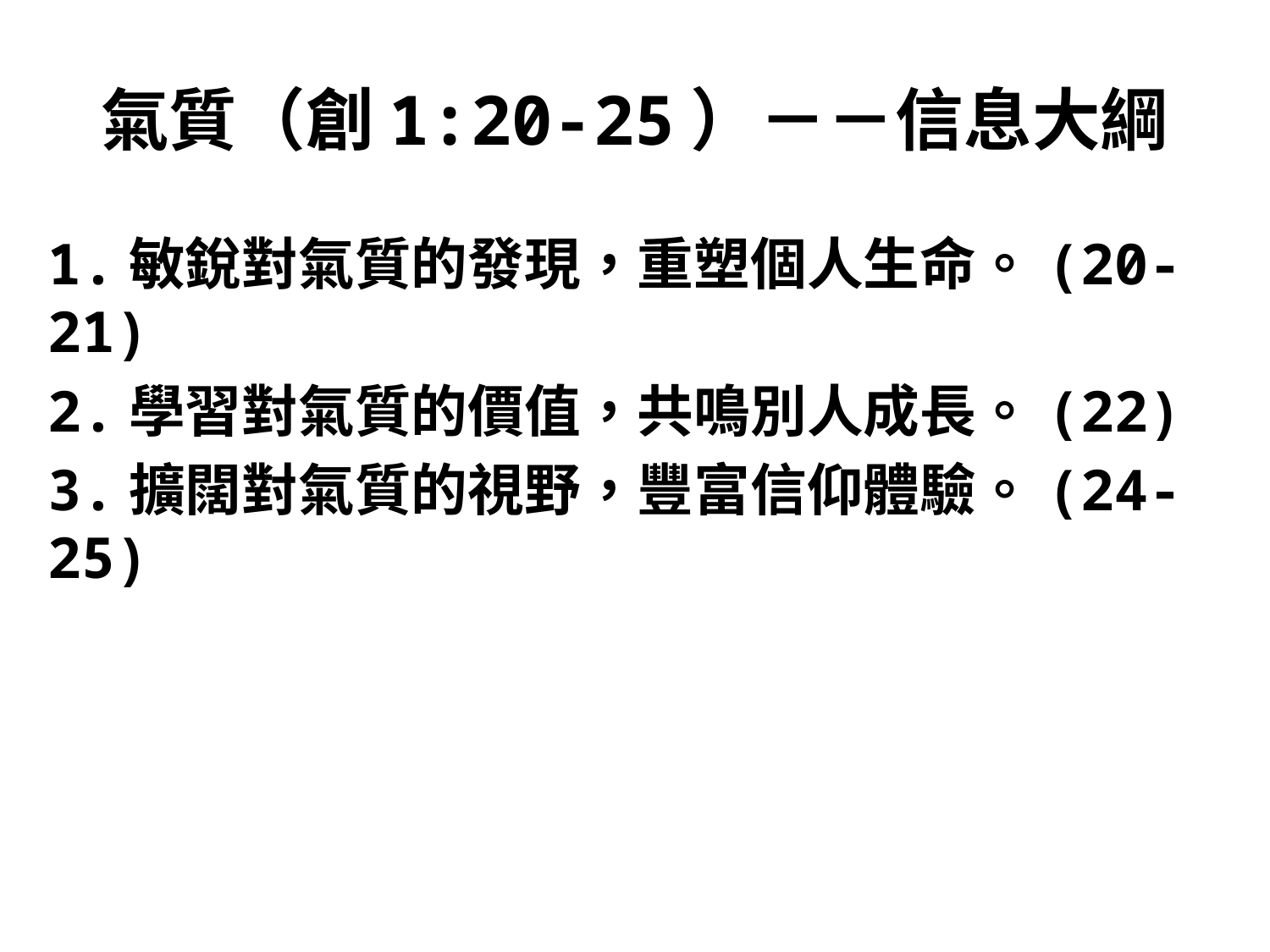

# 氣質（創1:20-25）－－信息大綱
1.敏銳對氣質的發現，重塑個人生命。(20-21)
2.學習對氣質的價值，共鳴別人成長。(22)
3.擴闊對氣質的視野，豐富信仰體驗。(24-25)